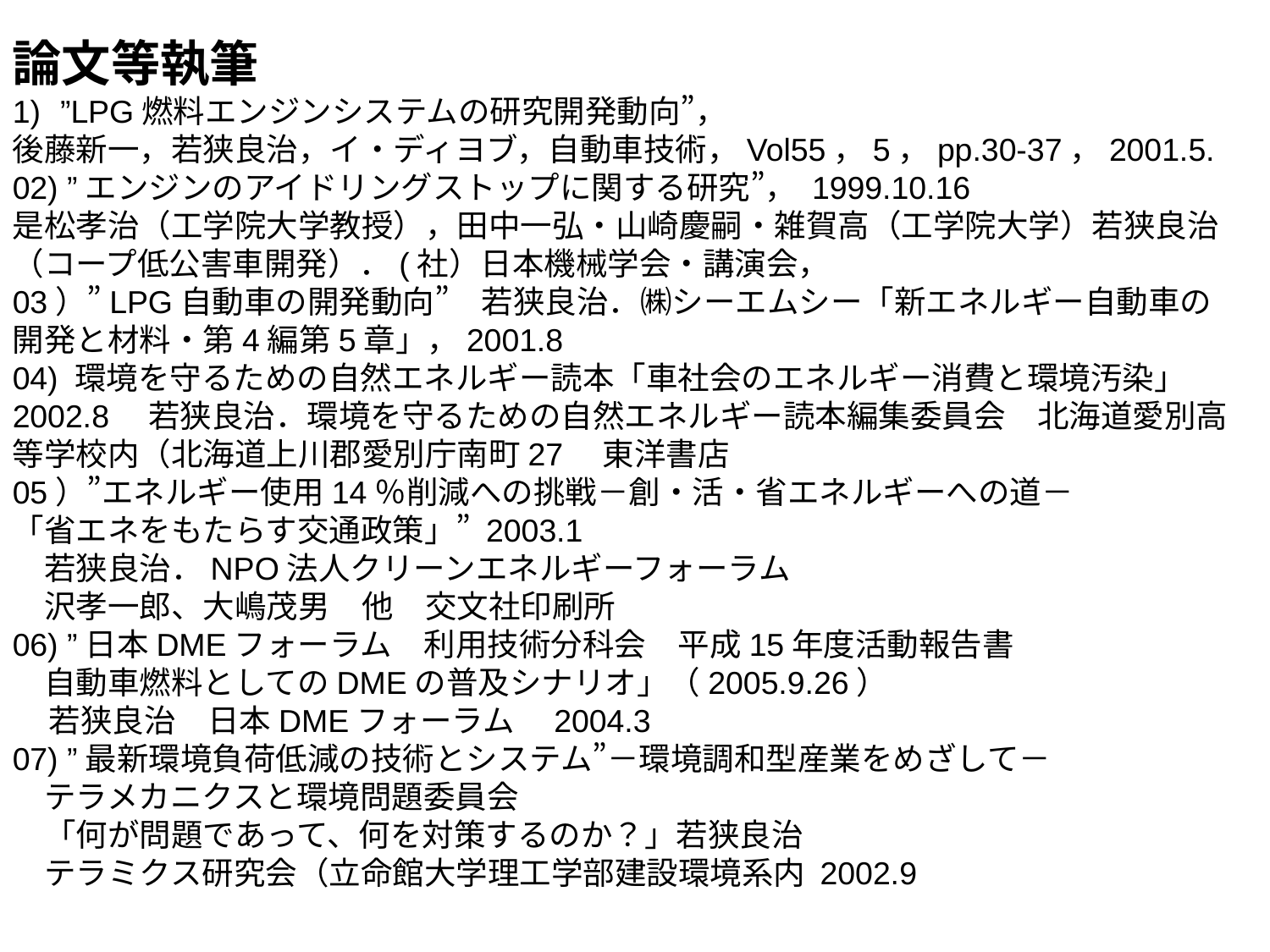

論文等執筆
”LPG燃料エンジンシステムの研究開発動向”，
後藤新一，若狭良治，イ・ディヨブ，自動車技術，Vol55，5，pp.30-37，2001.5.
02) ”エンジンのアイドリングストップに関する研究”， 1999.10.16
是松孝治（工学院大学教授），田中一弘・山崎慶嗣・雑賀高（工学院大学）若狭良治（コープ低公害車開発）．(社）日本機械学会・講演会，
03）”LPG自動車の開発動向”　若狭良治．㈱シーエムシー「新エネルギー自動車の開発と材料・第4編第5章」，2001.8
04) 環境を守るための自然エネルギー読本「車社会のエネルギー消費と環境汚染」 2002.8　若狭良治．環境を守るための自然エネルギー読本編集委員会　北海道愛別高等学校内（北海道上川郡愛別庁南町27　東洋書店
05）”エネルギー使用14％削減への挑戦－創・活・省エネルギーへの道－
「省エネをもたらす交通政策」” 2003.1
　若狭良治．NPO法人クリーンエネルギーフォーラム
　沢孝一郎、大嶋茂男　他　交文社印刷所
06) ”日本DMEフォーラム　利用技術分科会　平成15年度活動報告書
　自動車燃料としてのDMEの普及シナリオ」（2005.9.26）
    若狭良治　日本DMEフォーラム　2004.3
07) ”最新環境負荷低減の技術とシステム”－環境調和型産業をめざして－
　テラメカニクスと環境問題委員会
　「何が問題であって、何を対策するのか？」若狭良治
　テラミクス研究会（立命館大学理工学部建設環境系内 2002.9